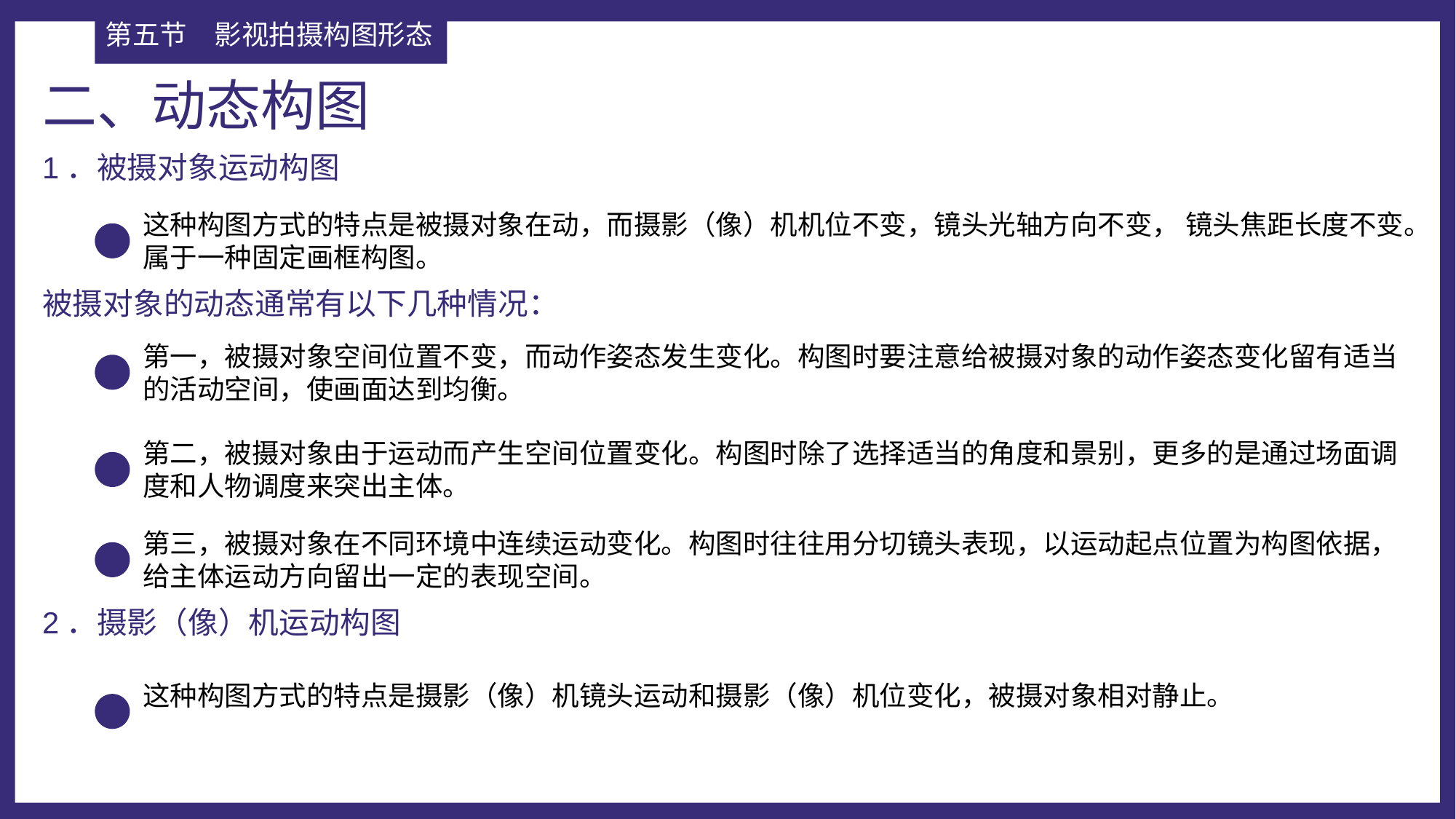

第五节	影视拍摄构图形态
二、动态构图
1．被摄对象运动构图
这种构图方式的特点是被摄对象在动，而摄影（像）机机位不变，镜头光轴方向不变， 镜头焦距长度不变。属于一种固定画框构图。

被摄对象的动态通常有以下几种情况：
第一，被摄对象空间位置不变，而动作姿态发生变化。构图时要注意给被摄对象的动作姿态变化留有适当的活动空间，使画面达到均衡。

第二，被摄对象由于运动而产生空间位置变化。构图时除了选择适当的角度和景别，更多的是通过场面调度和人物调度来突出主体。

第三，被摄对象在不同环境中连续运动变化。构图时往往用分切镜头表现，以运动起点位置为构图依据，给主体运动方向留出一定的表现空间。

2．摄影（像）机运动构图
这种构图方式的特点是摄影（像）机镜头运动和摄影（像）机位变化，被摄对象相对静止。